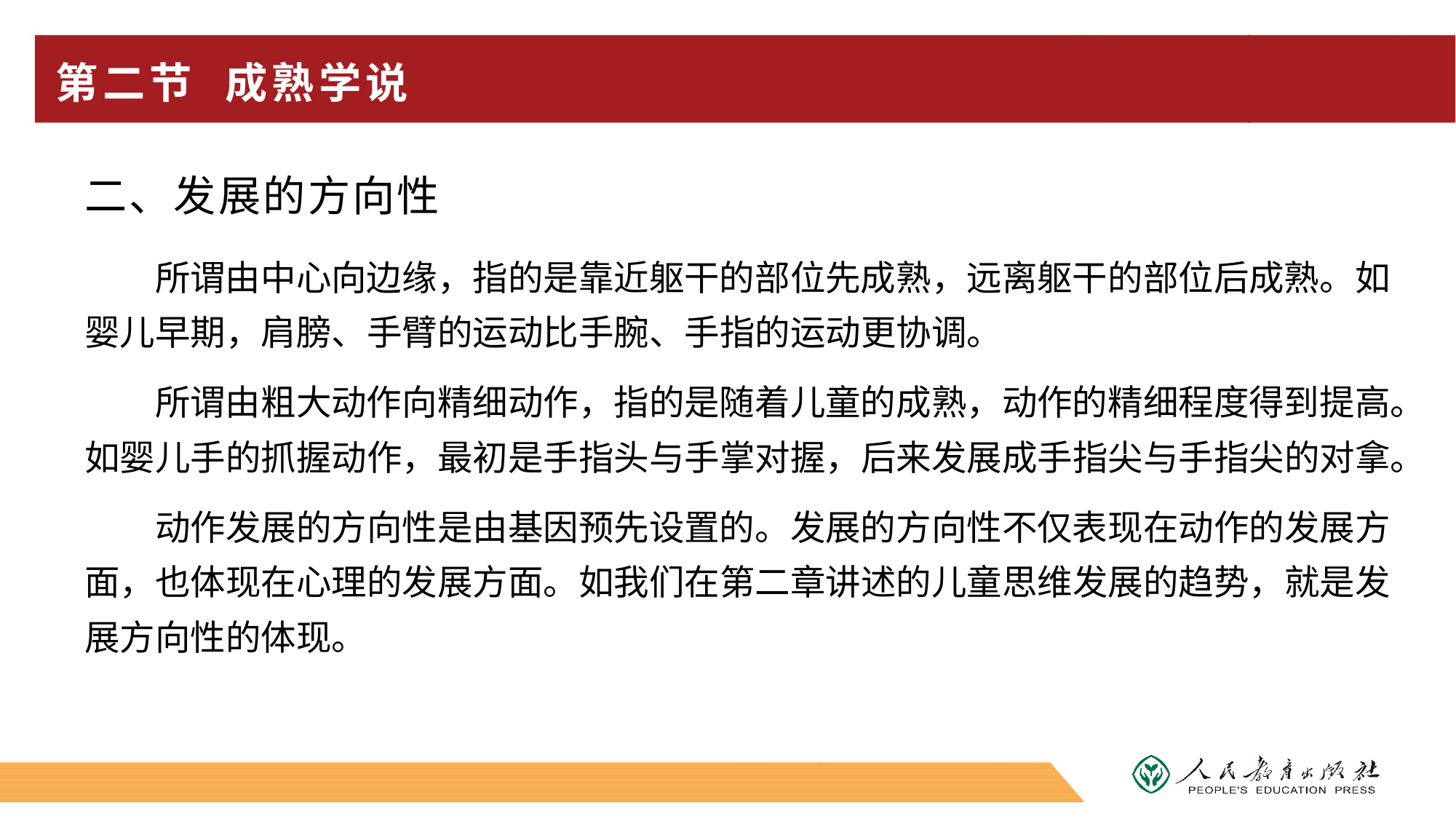

# 第二节  成熟学说
二、发展的方向性
所谓由中心向边缘，指的是靠近躯干的部位先成熟，远离躯干的部位后成熟。如婴儿早期，肩膀、手臂的运动比手腕、手指的运动更协调。
所谓由粗大动作向精细动作，指的是随着儿童的成熟，动作的精细程度得到提高。如婴儿手的抓握动作，最初是手指头与手掌对握，后来发展成手指尖与手指尖的对拿。
动作发展的方向性是由基因预先设置的。发展的方向性不仅表现在动作的发展方面，也体现在心理的发展方面。如我们在第二章讲述的儿童思维发展的趋势，就是发展方向性的体现。